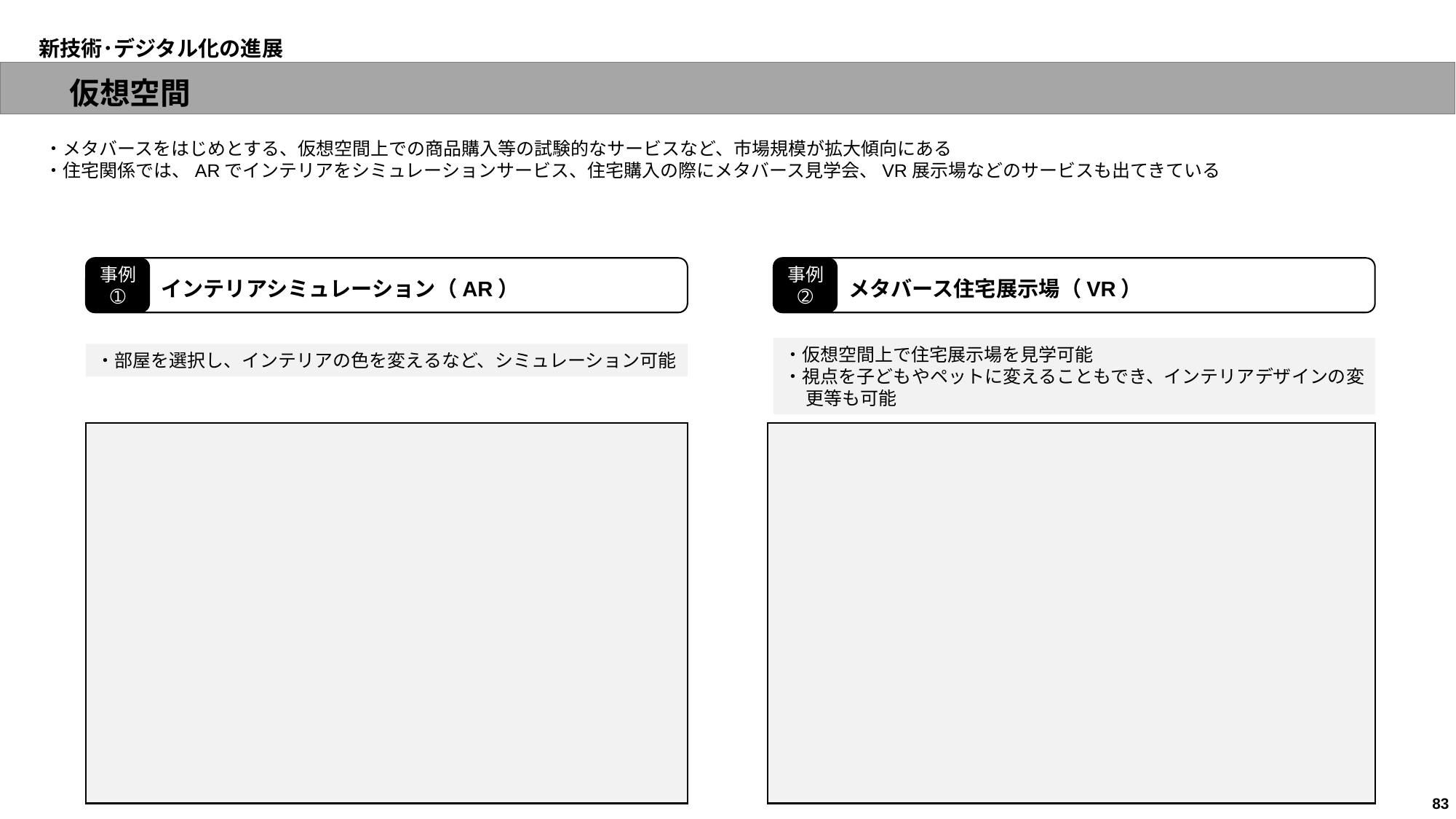

新技術･デジタル化の進展

　仮想空間
・メタバースをはじめとする、仮想空間上での商品購入等の試験的なサービスなど、市場規模が拡大傾向にある
・住宅関係では、ARでインテリアをシミュレーションサービス、住宅購入の際にメタバース見学会、VR展示場などのサービスも出てきている

事例
➀
インテリアシミュレーション（AR）

事例
➁
メタバース住宅展示場（VR）
・仮想空間上で住宅展示場を見学可能
・視点を子どもやペットに変えることもでき、インテリアデザインの変更等も可能
・部屋を選択し、インテリアの色を変えるなど、シミュレーション可能

83